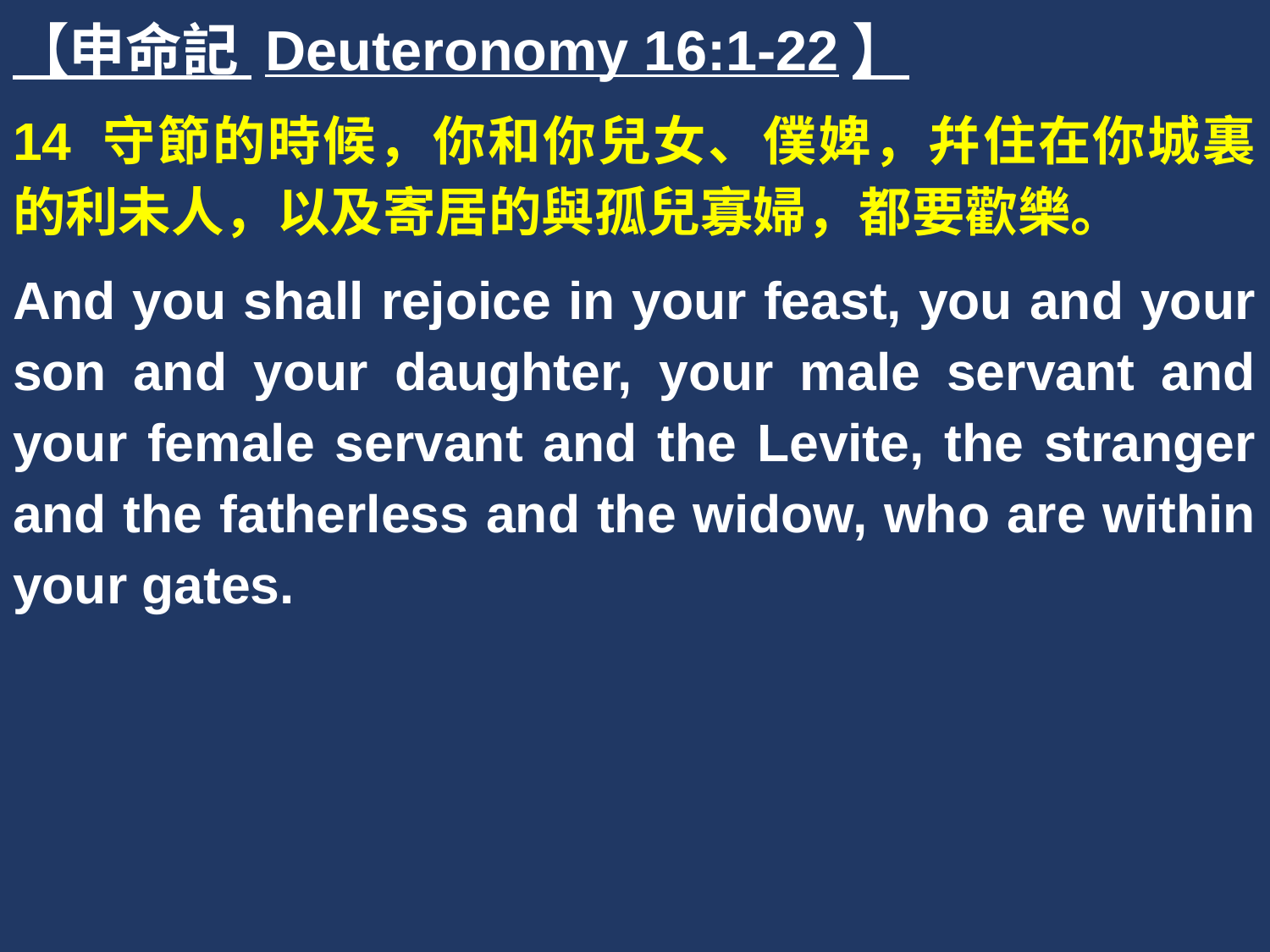

【申命記 Deuteronomy 16:1-22】
14 守節的時候，你和你兒女、僕婢，幷住在你城裏的利未人，以及寄居的與孤兒寡婦，都要歡樂。
And you shall rejoice in your feast, you and your son and your daughter, your male servant and your female servant and the Levite, the stranger and the fatherless and the widow, who are within your gates.